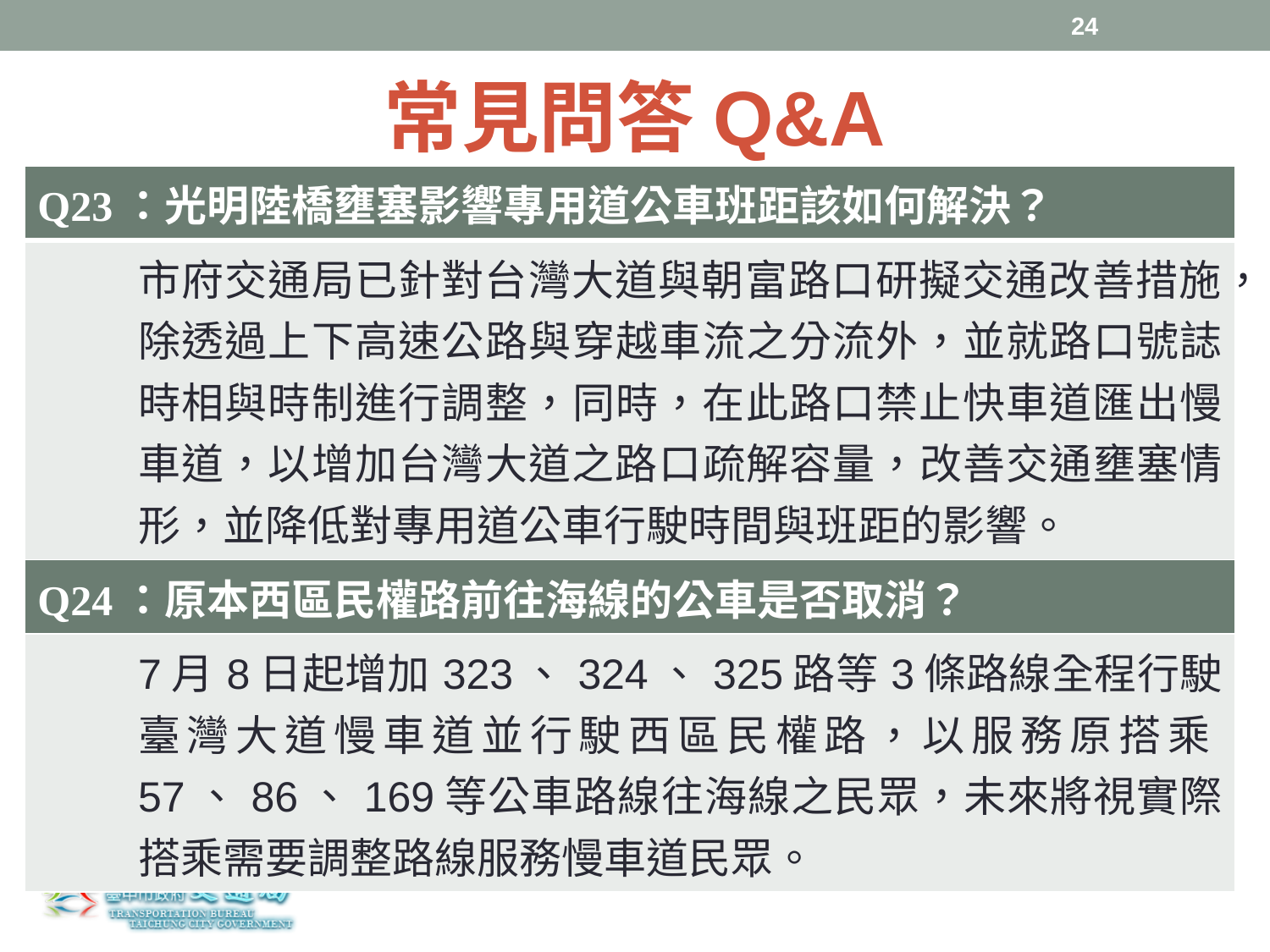

24
# 常見問答Q&A
| Q23：光明陸橋壅塞影響專用道公車班距該如何解決？ |
| --- |
| 市府交通局已針對台灣大道與朝富路口研擬交通改善措施，除透過上下高速公路與穿越車流之分流外，並就路口號誌時相與時制進行調整，同時，在此路口禁止快車道匯出慢車道，以增加台灣大道之路口疏解容量，改善交通壅塞情形，並降低對專用道公車行駛時間與班距的影響。 |
| Q24：原本西區民權路前往海線的公車是否取消？ |
| 7月8日起增加323、324、325路等3條路線全程行駛臺灣大道慢車道並行駛西區民權路，以服務原搭乘57、86、169等公車路線往海線之民眾，未來將視實際搭乘需要調整路線服務慢車道民眾。 |